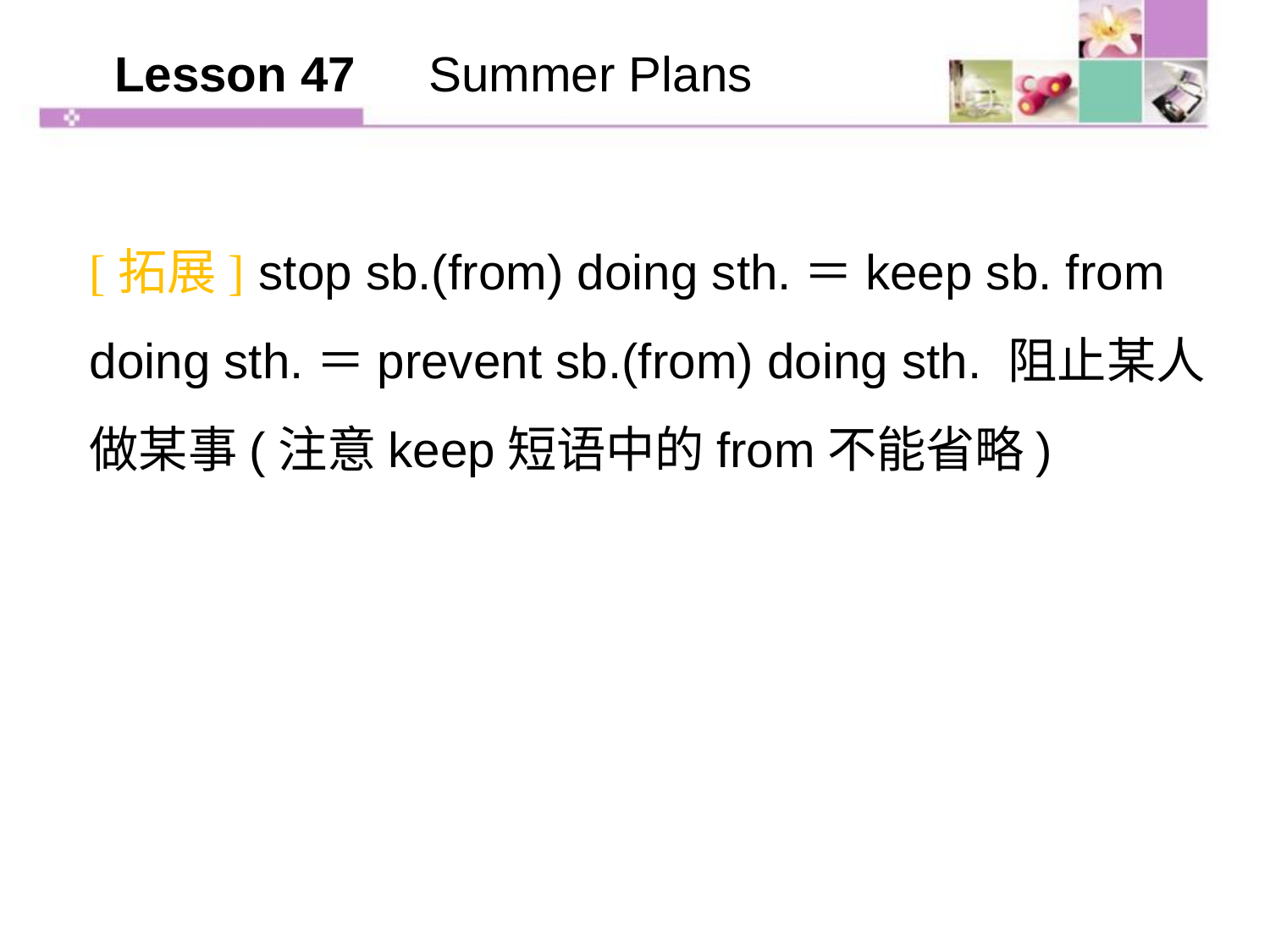

Lesson 47　Summer Plans
[拓展] stop sb.(from) doing sth.＝keep sb. from doing sth.＝prevent sb.(from) doing sth. 阻止某人做某事(注意keep短语中的from不能省略)